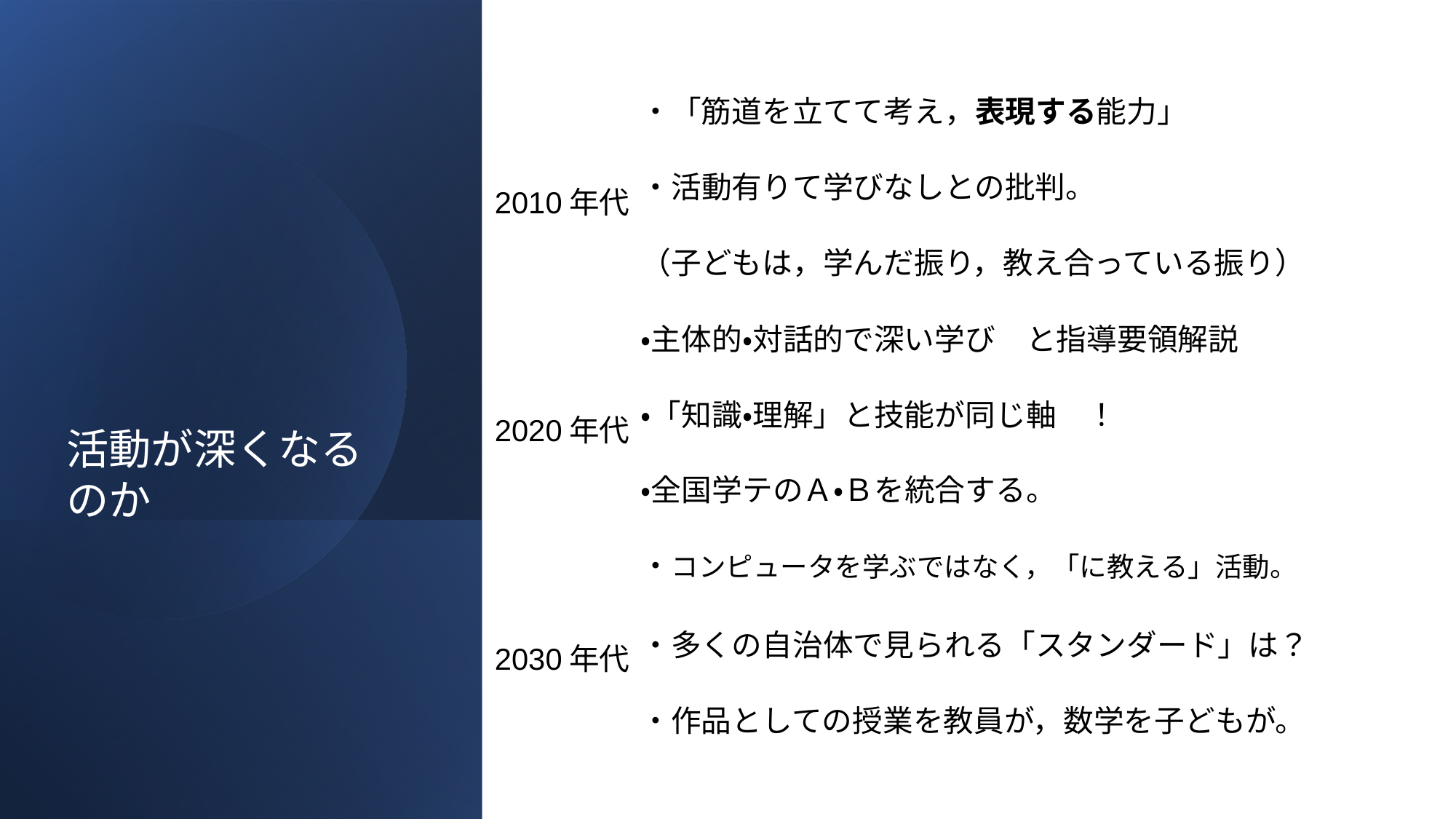

| 2010年代 | ・「筋道を立てて考え，表現する能力」 |
| --- | --- |
|  | ・活動有りて学びなしとの批判。 |
|  | （子どもは，学んだ振り，教え合っている振り） |
| 2020年代 | ・主体的・対話的で深い学び　と指導要領解説 |
|  | ・「知識・理解」と技能が同じ軸　！ |
|  | ・全国学テのＡ・Ｂを統合する。 |
| 2030年代 | ・コンピュータを学ぶではなく，「に教える」活動。 |
|  | ・多くの自治体で見られる「スタンダード」は？ |
|  | ・作品としての授業を教員が，数学を子どもが。 |

#
活動が深くなる
のか